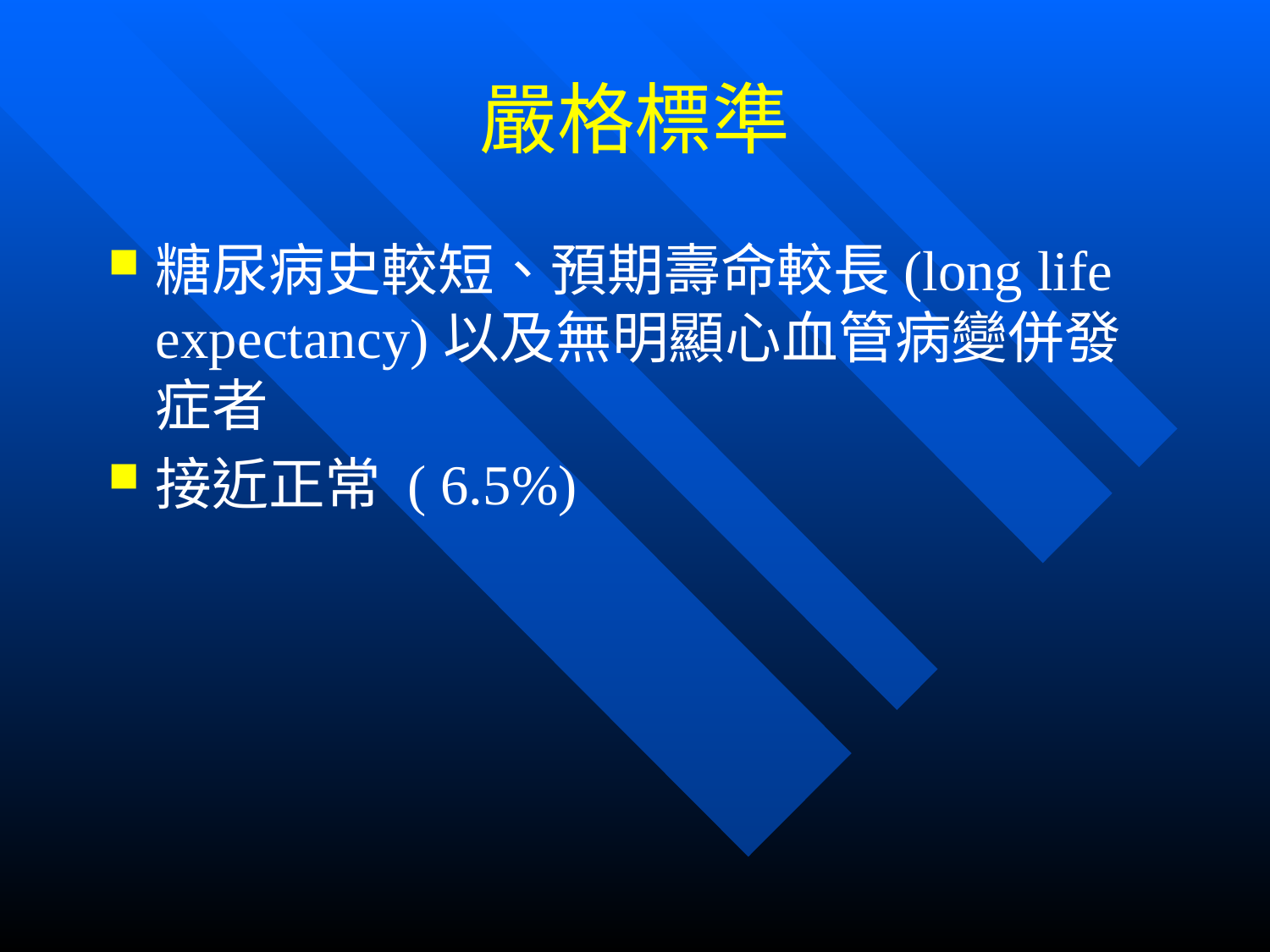

# 嚴格標準
糖尿病史較短、預期壽命較長(long life expectancy)以及無明顯心血管病變併發症者
接近正常 ( 6.5%)